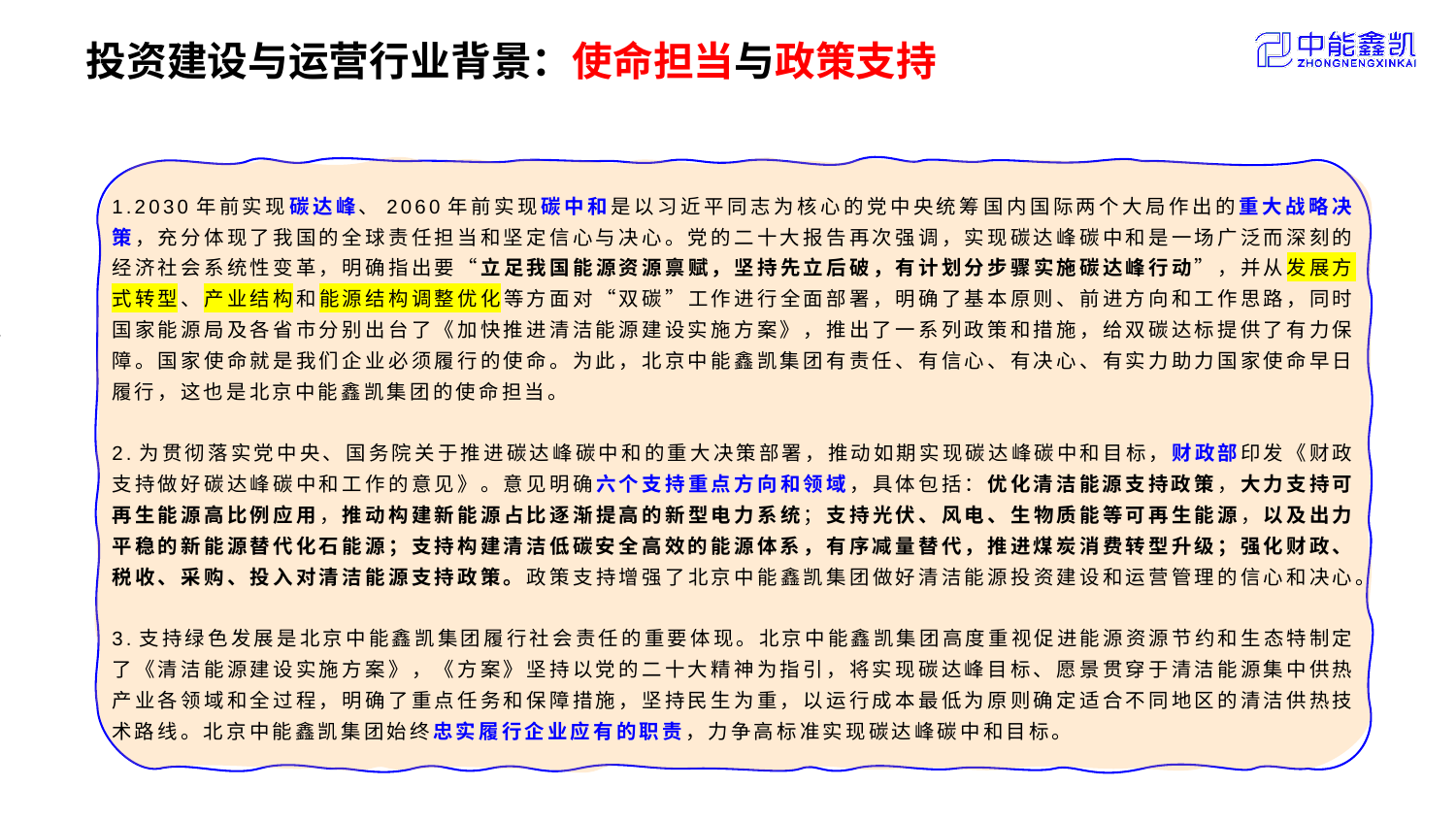

# 投资建设与运营行业背景：使命担当与政策支持
1.2030年前实现碳达峰、2060年前实现碳中和是以习近平同志为核心的党中央统筹国内国际两个大局作出的重大战略决策，充分体现了我国的全球责任担当和坚定信心与决心。党的二十大报告再次强调，实现碳达峰碳中和是一场广泛而深刻的经济社会系统性变革，明确指出要“立足我国能源资源禀赋，坚持先立后破，有计划分步骤实施碳达峰行动”，并从发展方式转型、产业结构和能源结构调整优化等方面对“双碳”工作进行全面部署，明确了基本原则、前进方向和工作思路，同时国家能源局及各省市分别出台了《加快推进清洁能源建设实施方案》，推出了一系列政策和措施，给双碳达标提供了有力保障。国家使命就是我们企业必须履行的使命。为此，北京中能鑫凯集团有责任、有信心、有决心、有实力助力国家使命早日履行，这也是北京中能鑫凯集团的使命担当。

2.为贯彻落实党中央、国务院关于推进碳达峰碳中和的重大决策部署，推动如期实现碳达峰碳中和目标，财政部印发《财政支持做好碳达峰碳中和工作的意见》。意见明确六个支持重点方向和领域，具体包括：优化清洁能源支持政策，大力支持可再生能源高比例应用，推动构建新能源占比逐渐提高的新型电力系统；支持光伏、风电、生物质能等可再生能源，以及出力平稳的新能源替代化石能源；支持构建清洁低碳安全高效的能源体系，有序减量替代，推进煤炭消费转型升级；强化财政、税收、采购、投入对清洁能源支持政策。政策支持增强了北京中能鑫凯集团做好清洁能源投资建设和运营管理的信心和决心。

3.支持绿色发展是北京中能鑫凯集团履行社会责任的重要体现。北京中能鑫凯集团高度重视促进能源资源节约和生态特制定了《清洁能源建设实施方案》，《方案》坚持以党的二十大精神为指引，将实现碳达峰目标、愿景贯穿于清洁能源集中供热产业各领域和全过程，明确了重点任务和保障措施，坚持民生为重，以运行成本最低为原则确定适合不同地区的清洁供热技术路线。北京中能鑫凯集团始终忠实履行企业应有的职责，力争高标准实现碳达峰碳中和目标。